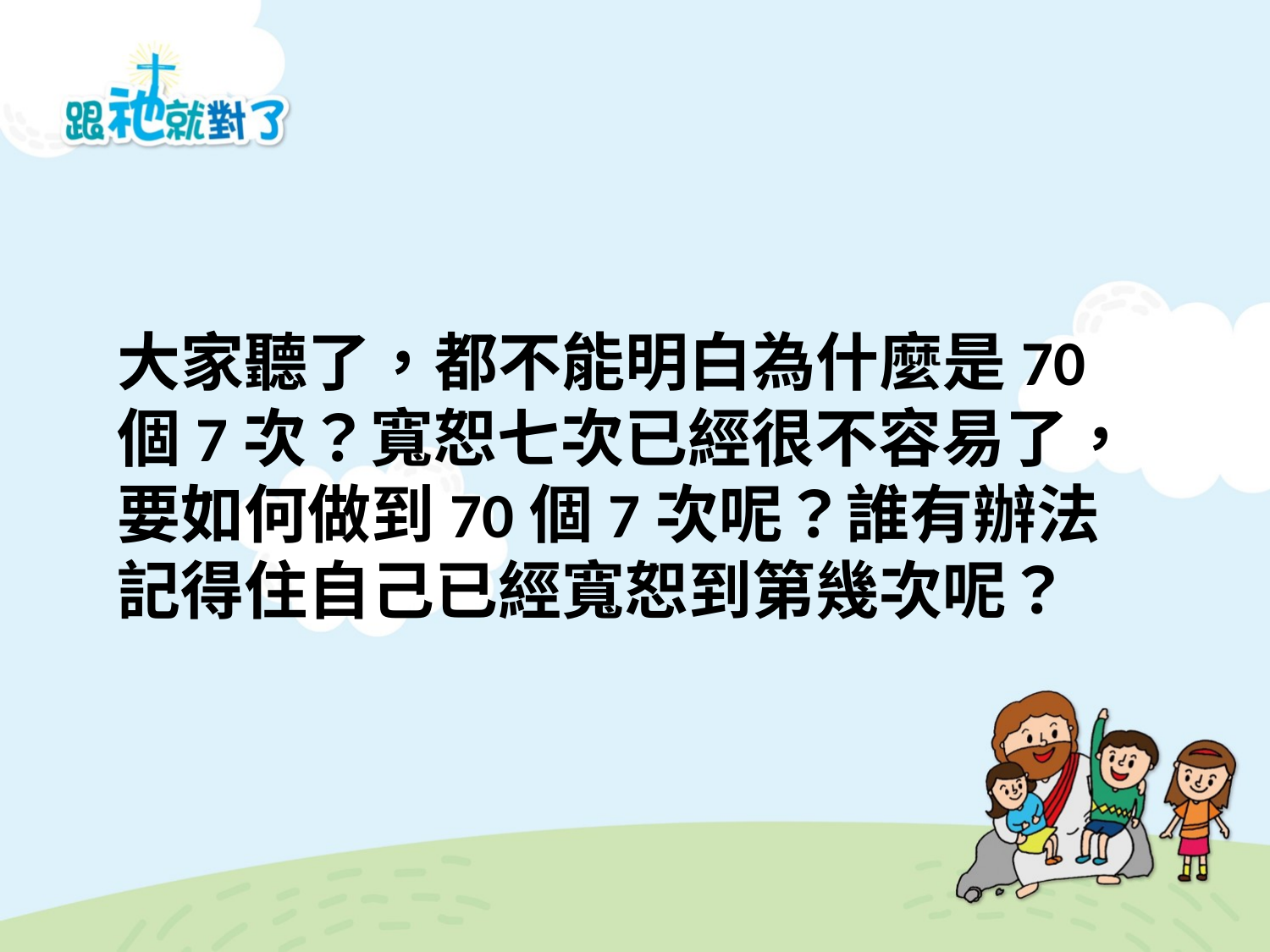

大家聽了，都不能明白為什麼是70個7次？寬恕七次已經很不容易了，要如何做到70個7次呢？誰有辦法記得住自己已經寬恕到第幾次呢？